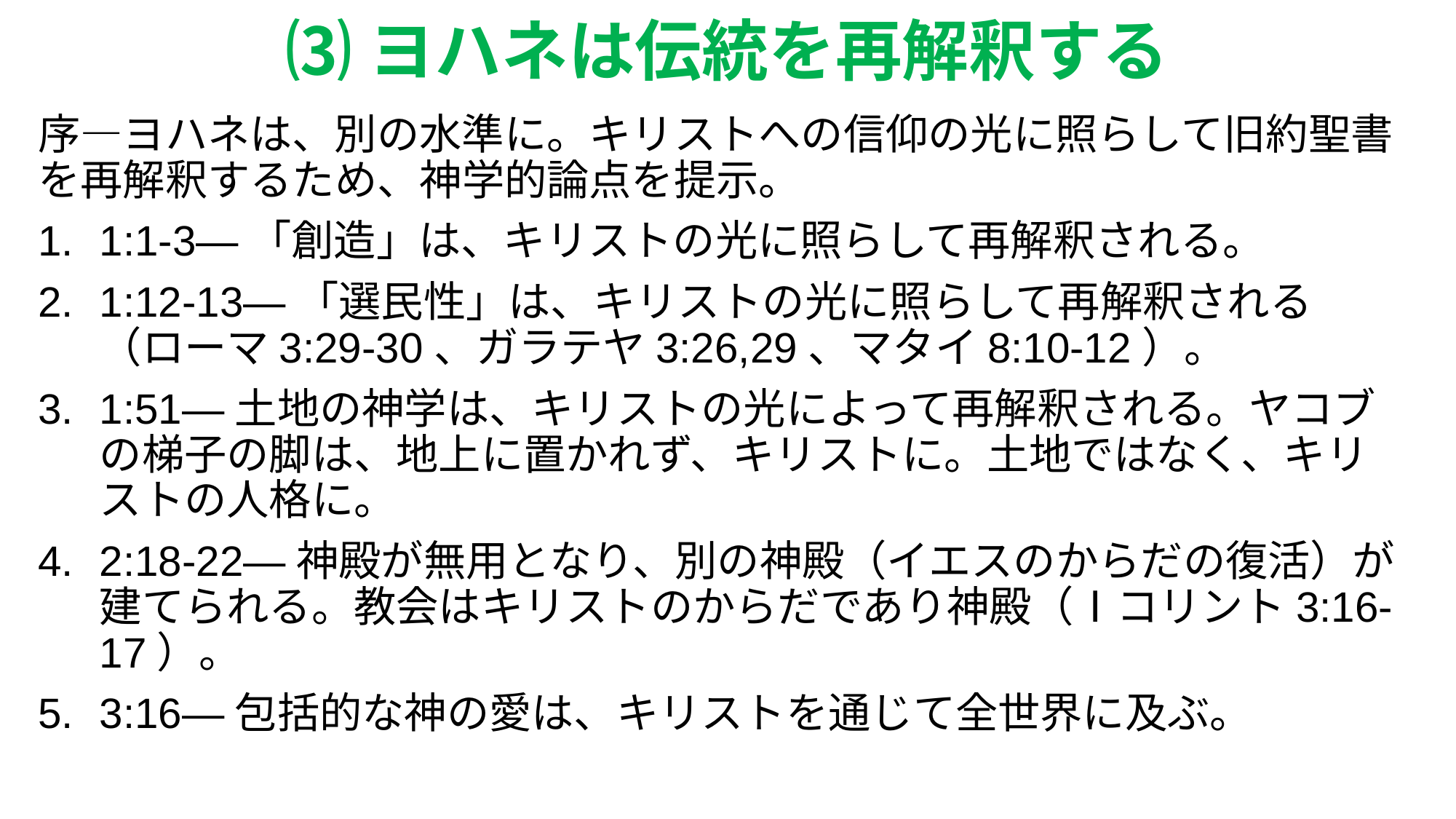

# ⑶ヨハネは伝統を再解釈する
序―ヨハネは、別の水準に。キリストへの信仰の光に照らして旧約聖書を再解釈するため、神学的論点を提示。
1:1-3―「創造」は、キリストの光に照らして再解釈される。
1:12-13―「選民性」は、キリストの光に照らして再解釈される（ローマ3:29-30、ガラテヤ3:26,29、マタイ8:10-12）。
1:51―土地の神学は、キリストの光によって再解釈される。ヤコブの梯子の脚は、地上に置かれず、キリストに。土地ではなく、キリストの人格に。
2:18-22―神殿が無用となり、別の神殿（イエスのからだの復活）が建てられる。教会はキリストのからだであり神殿（Ⅰコリント3:16-17）。
3:16―包括的な神の愛は、キリストを通じて全世界に及ぶ。